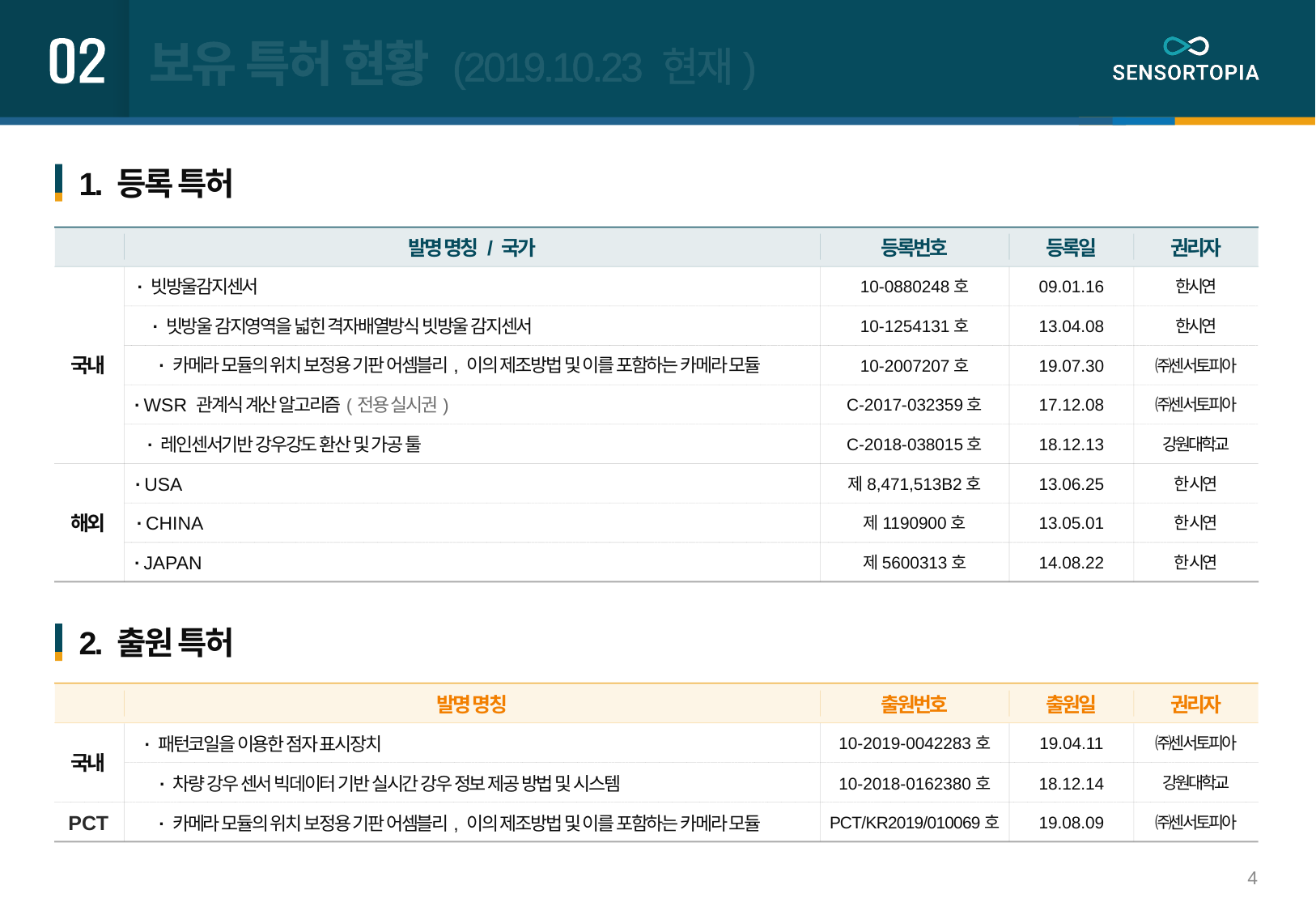

보유 특허 현황 (2019.10.23 현재)
1. 등록 특허

발명 명칭 / 국가
등록번호
등록일
09.01.16
13.04.08
19.07.30
17.12.08
18.12.13
13.06.25
13.05.01
14.08.22
권리자
한시연
한시연
㈜센서토피아
㈜센서토피아
강원대학교
한 시연
한 시연
한 시연
· 빗방울감지센서
· 빗방울 감지영역을 넓힌 격자배열방식 빗방울 감지센서
· 카메라 모듈의 위치 보정용 기판 어셈블리, 이의 제조방법 및 이를 포함하는 카메라 모듈
· WSR 관계식 계산 알고리즘(전용 실시권)
· 레인센서기반 강우강도 환산 및 가공 툴
· USA
· CHINA
· JAPAN
· 패턴코일을 이용한 점자 표시장치
· 차량 강우 센서 빅데이터 기반 실시간 강우 정보 제공 방법 및 시스템
· 카메라 모듈의 위치 보정용 기판 어셈블리, 이의 제조방법 및 이를 포함하는 카메라 모듈
10-0880248호
10-1254131호
국내
해외
10-2007207호
C-2017-032359호
C-2018-038015호
제8,471,513B2호
제1190900호
제5600313호
2. 출원 특허

발명 명칭
출원번호
출원일
권리자
19.04.11
㈜센서토피아
강원대학교
㈜센서토피아
10-2019-0042283호
국내
18.12.14
10-2018-0162380호
PCT
PCT/KR2019/010069호
19.08.09